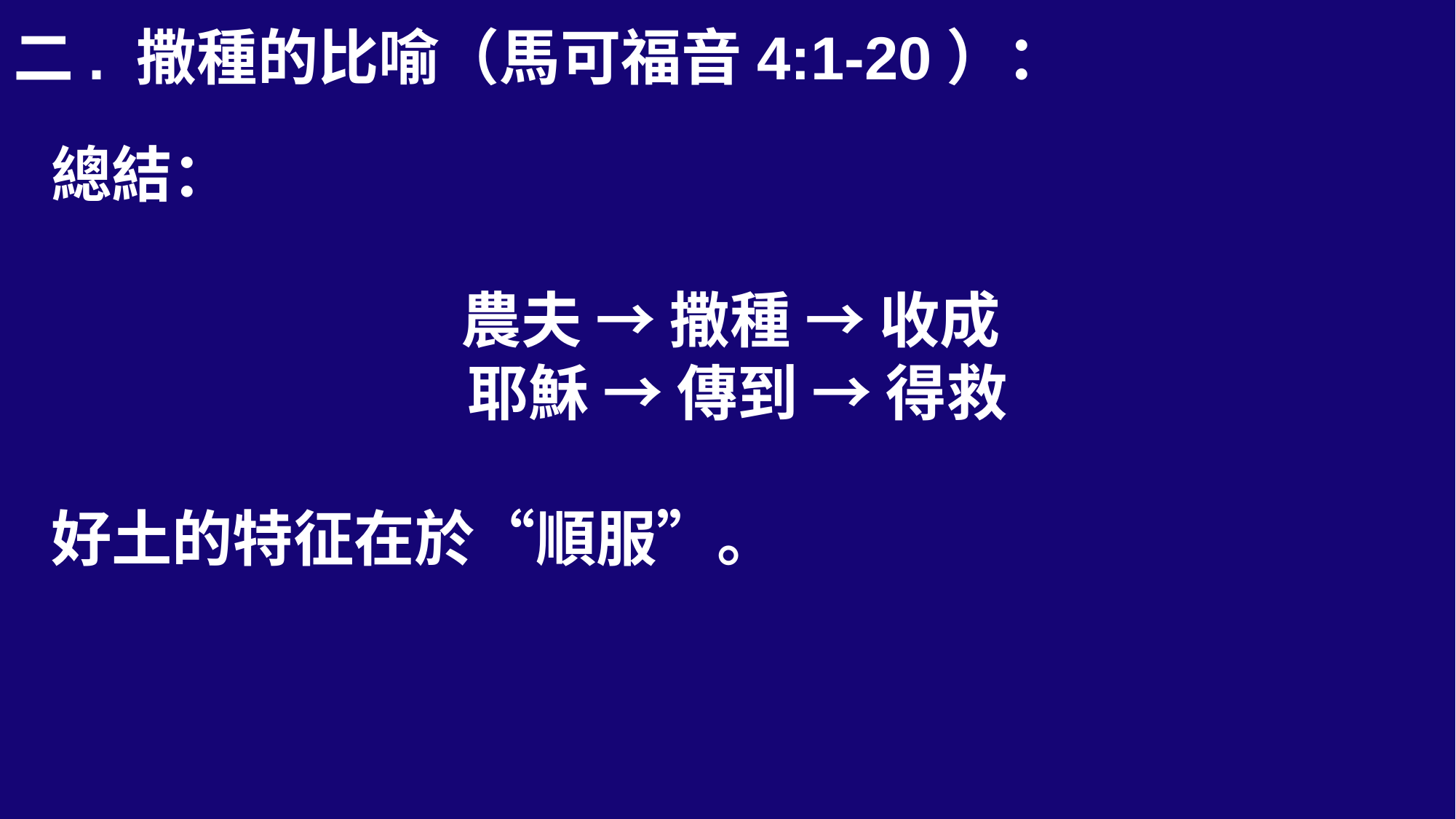

二. 撒種的比喻（馬可福音4:1-20）：
總結：

農夫 → 撒種 → 收成
耶穌 → 傳到 → 得救

好土的特征在於“順服”。